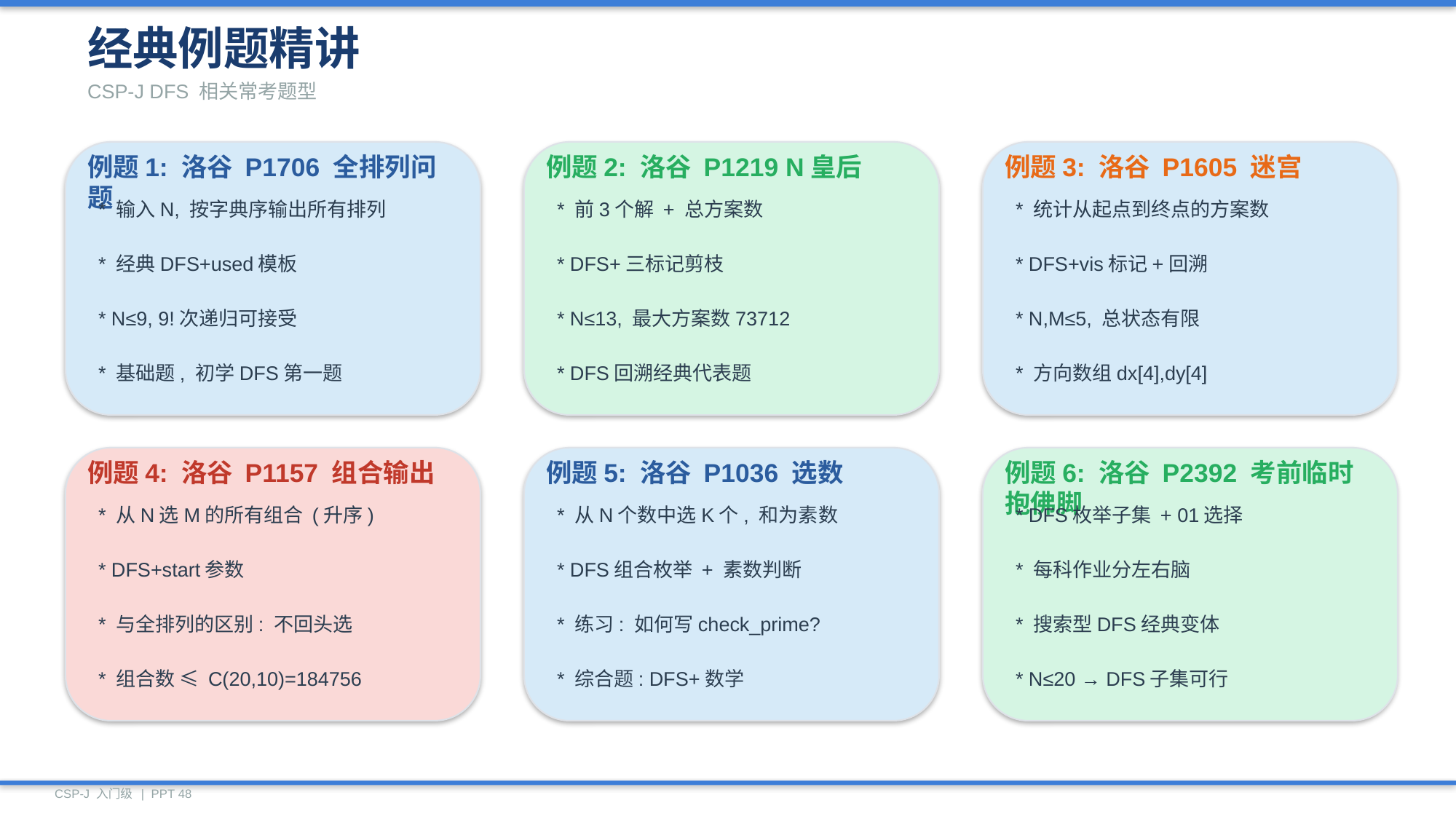

经典例题精讲
CSP-J DFS 相关常考题型

例题1: 洛谷 P1706 全排列问题
例题2: 洛谷 P1219 N皇后
例题3: 洛谷 P1605 迷宫
* 输入N, 按字典序输出所有排列
* 前3个解 + 总方案数
* 统计从起点到终点的方案数
* 经典DFS+used模板
* DFS+三标记剪枝
* DFS+vis标记+回溯
* N≤9, 9!次递归可接受
* N≤13, 最大方案数73712
* N,M≤5, 总状态有限
* 基础题, 初学DFS第一题
* DFS回溯经典代表题
* 方向数组dx[4],dy[4]

例题4: 洛谷 P1157 组合输出
例题5: 洛谷 P1036 选数
例题6: 洛谷 P2392 考前临时抱佛脚
* 从N选M的所有组合 (升序)
* 从N个数中选K个, 和为素数
* DFS枚举子集 + 01选择
* DFS+start参数
* DFS组合枚举 + 素数判断
* 每科作业分左右脑
* 与全排列的区别: 不回头选
* 练习: 如何写check_prime?
* 搜索型DFS经典变体
* 组合数 ≤ C(20,10)=184756
* 综合题: DFS+数学
* N≤20 → DFS子集可行

CSP-J 入门级  |  PPT 48